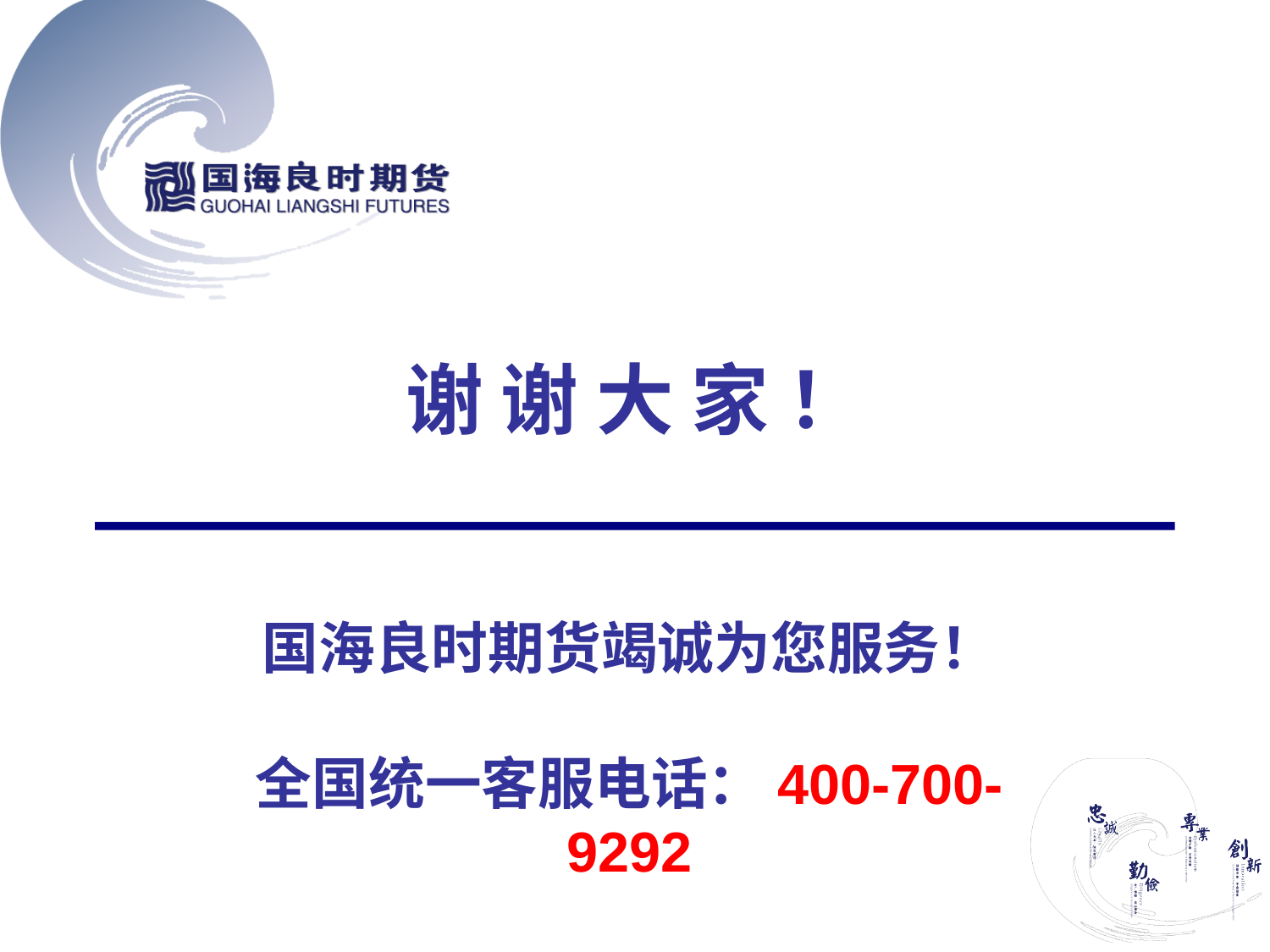

# 谢 谢 大 家 ！
国海良时期货竭诚为您服务！

全国统一客服电话：400-700-9292